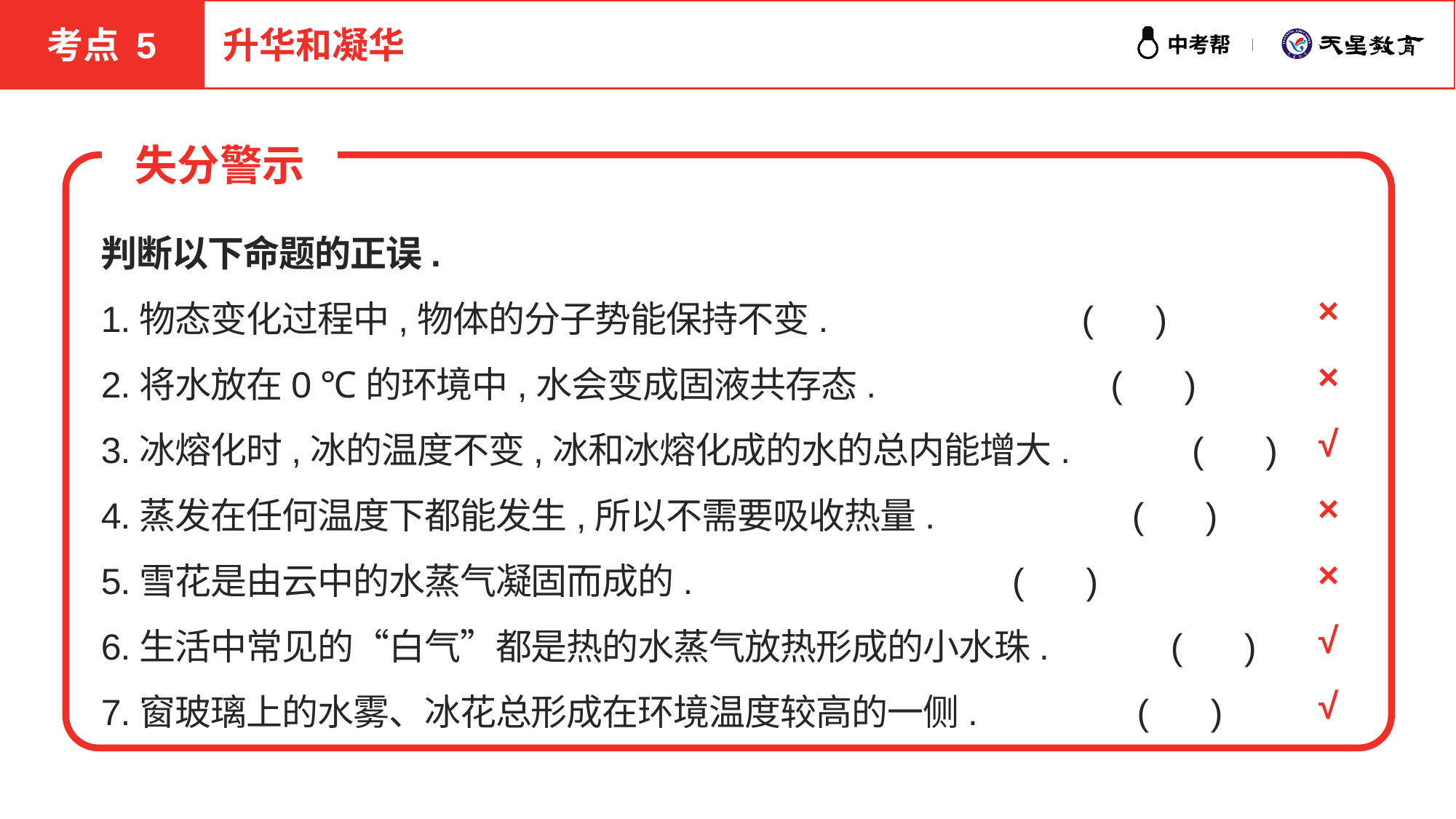

考点 5
升华和凝华
失分警示

判断以下命题的正误.
1.物态变化过程中,物体的分子势能保持不变.                           (　 )
2.将水放在0 ℃的环境中,水会变成固液共存态.                         (　 )
3.冰熔化时,冰的温度不变,冰和冰熔化成的水的总内能增大.             (　 )
4.蒸发在任何温度下都能发生,所以不需要吸收热量.                     (　 )
5.雪花是由云中的水蒸气凝固而成的.                                  (　 )
6.生活中常见的“白气”都是热的水蒸气放热形成的小水珠.             (　 )
7.窗玻璃上的水雾、冰花总形成在环境温度较高的一侧.                 (　 )
×
×
√
×
×
√
√